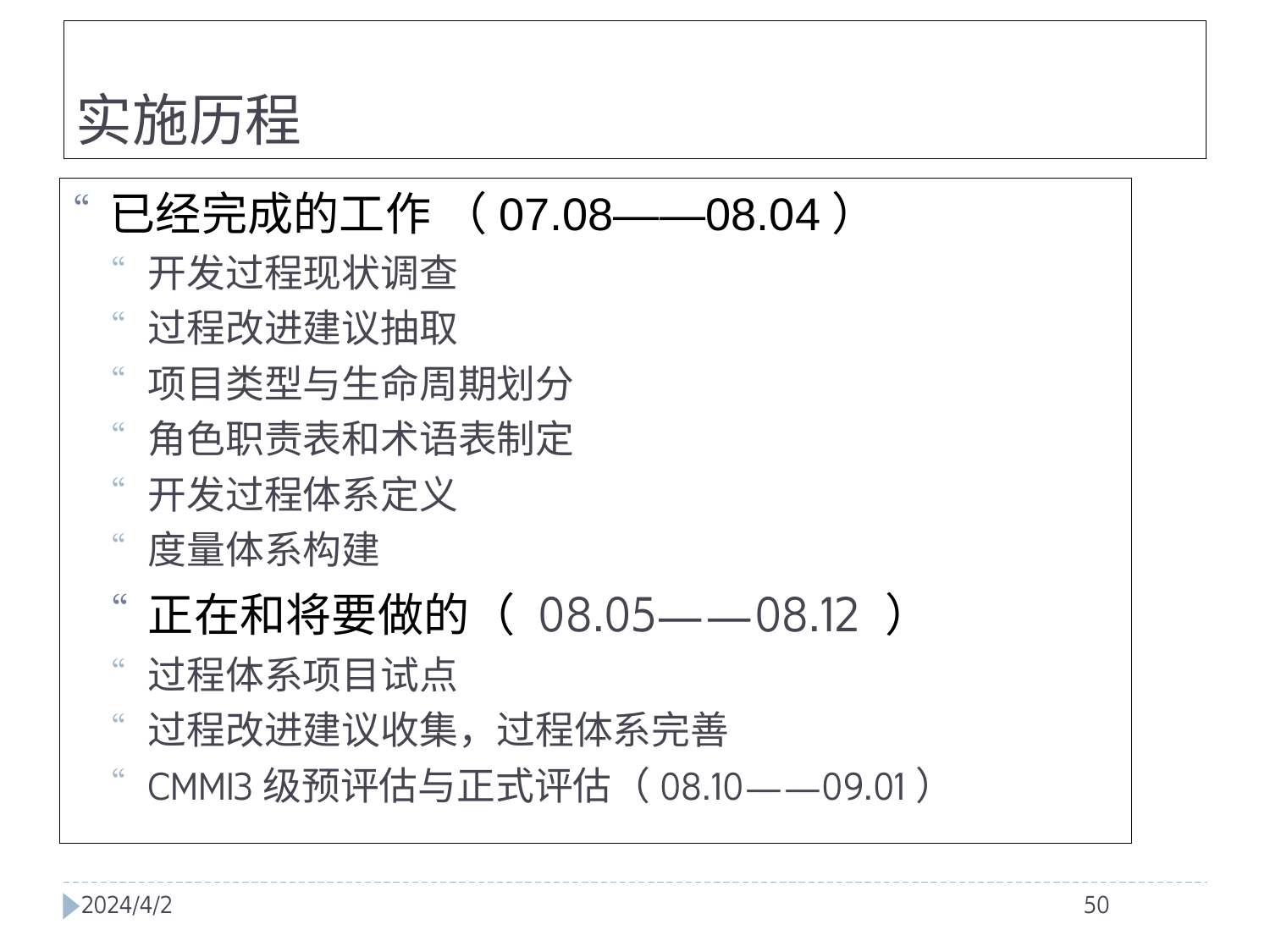

实施历程
已经完成的工作 （07.08——08.04）
开发过程现状调查
过程改进建议抽取
项目类型与生命周期划分
角色职责表和术语表制定
开发过程体系定义
度量体系构建
正在和将要做的（ 08.05——08.12 ）
过程体系项目试点
过程改进建议收集，过程体系完善
CMMI3级预评估与正式评估（08.10——09.01）
2024/4/2
50